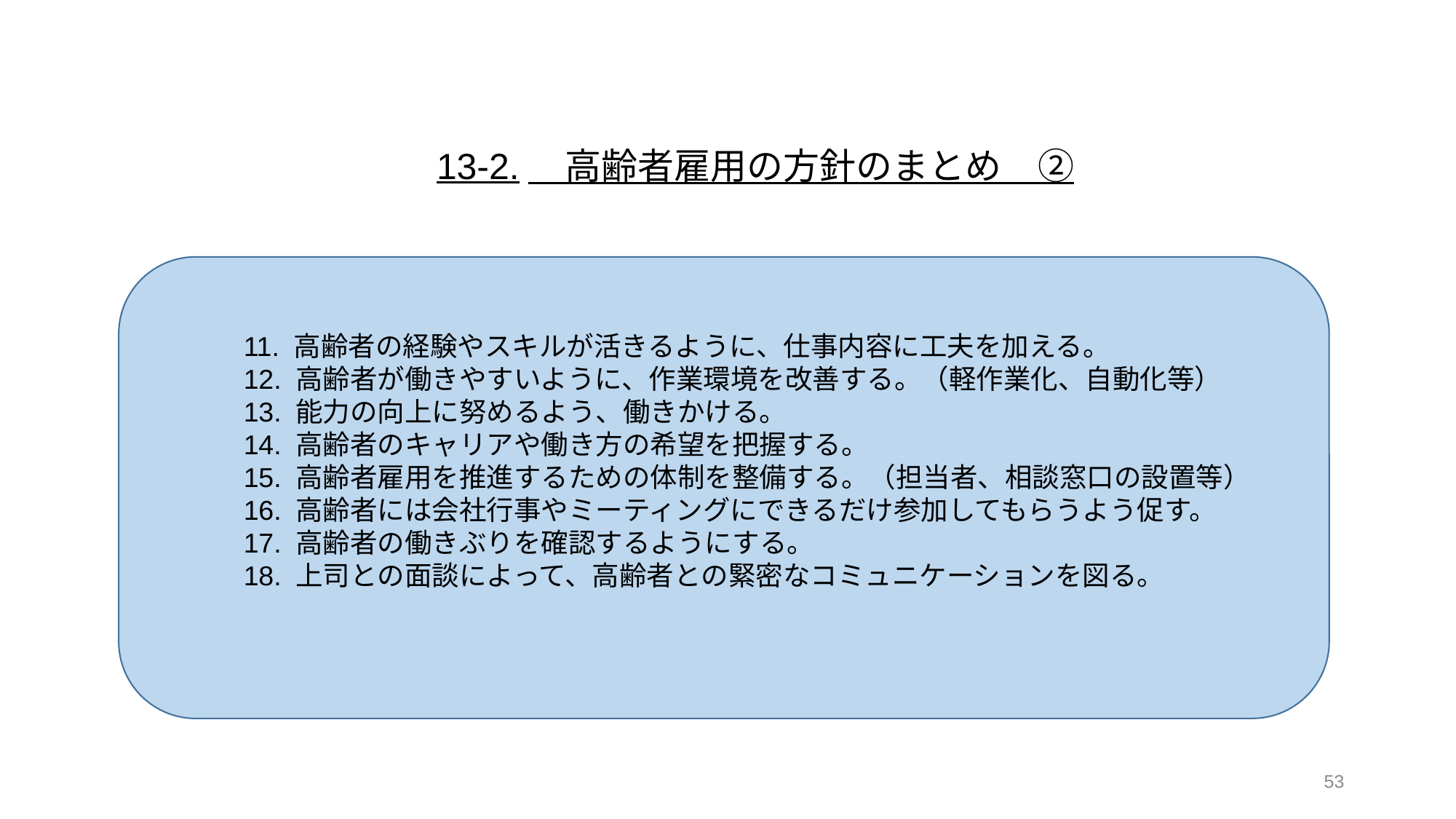

13-2.　高齢者雇用の方針のまとめ　②

11. 高齢者の経験やスキルが活きるように、仕事内容に工夫を加える。
12. 高齢者が働きやすいように、作業環境を改善する。（軽作業化、自動化等）
13. 能力の向上に努めるよう、働きかける。
14. 高齢者のキャリアや働き方の希望を把握する。
15. 高齢者雇用を推進するための体制を整備する。（担当者、相談窓口の設置等）
16. 高齢者には会社行事やミーティングにできるだけ参加してもらうよう促す。
17. 高齢者の働きぶりを確認するようにする。
18. 上司との面談によって、高齢者との緊密なコミュニケーションを図る。
53